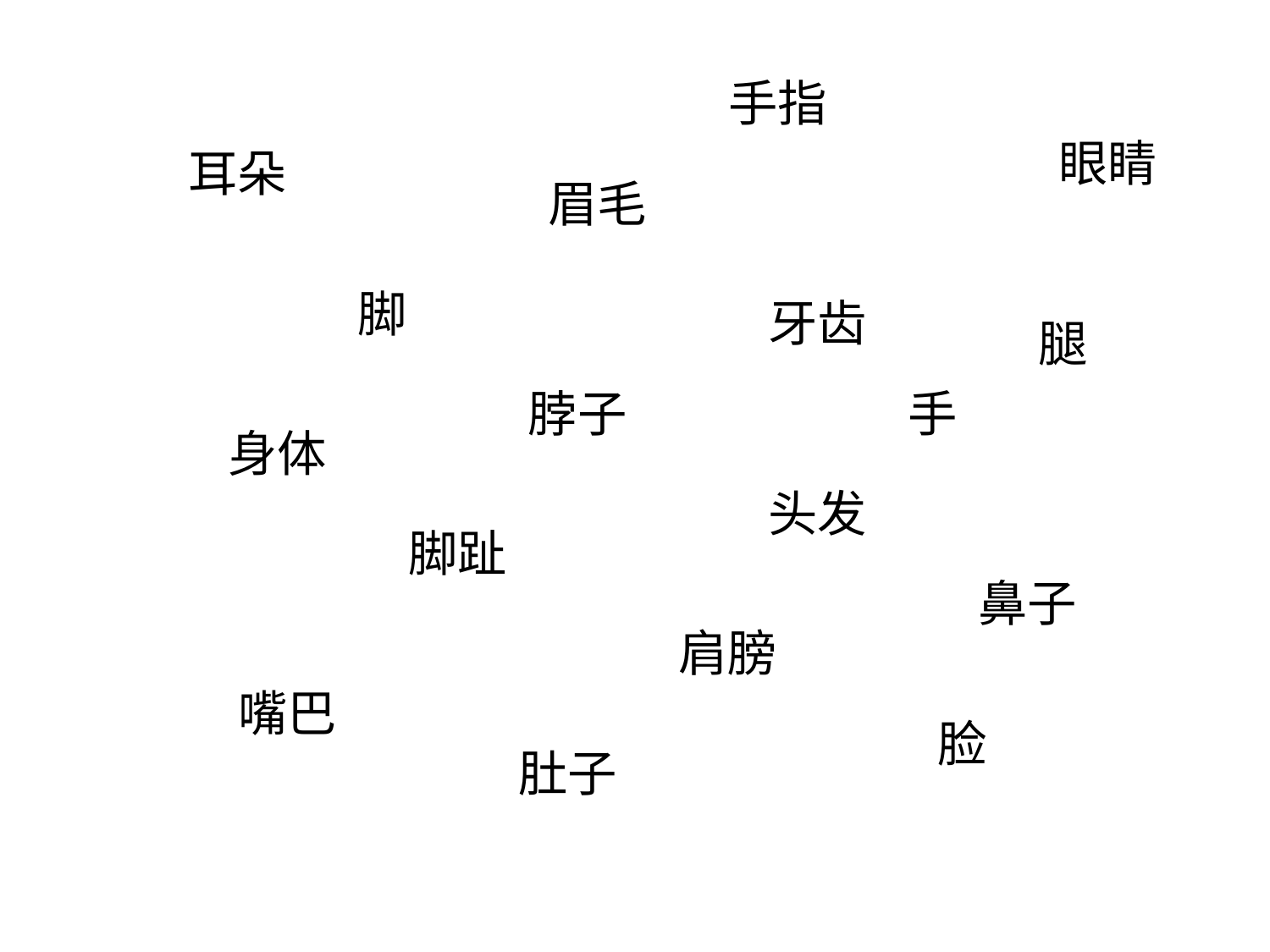

手指
眼睛
耳朵
眉毛
脚
牙齿
腿
脖子
手
身体
头发
脚趾
鼻子
肩膀
嘴巴
脸
肚子